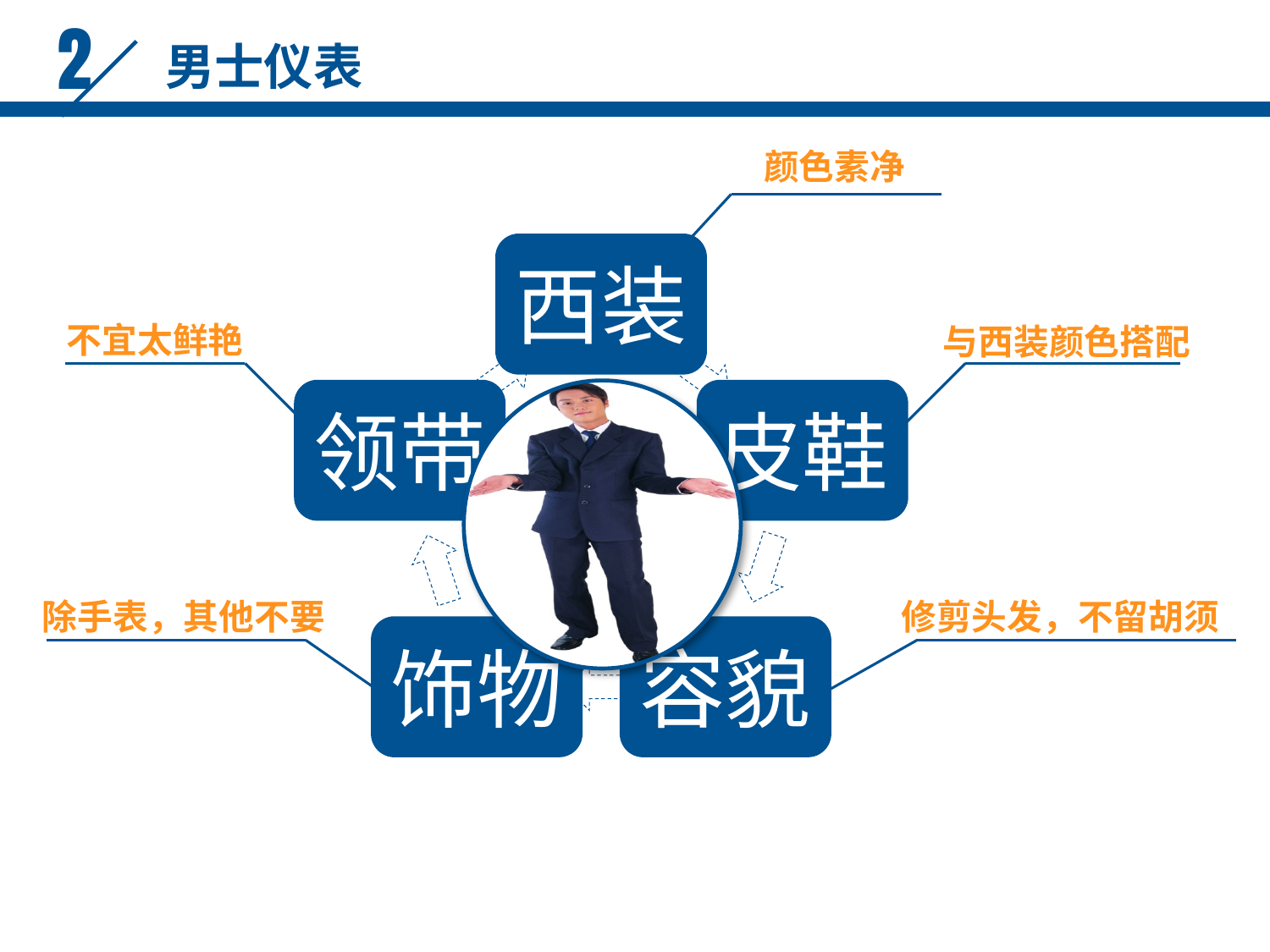

2
男士仪表

颜色素净
西装
皮鞋
容貌
饰物
领带
不宜太鲜艳
与西装颜色搭配

除手表，其他不要
修剪头发，不留胡须